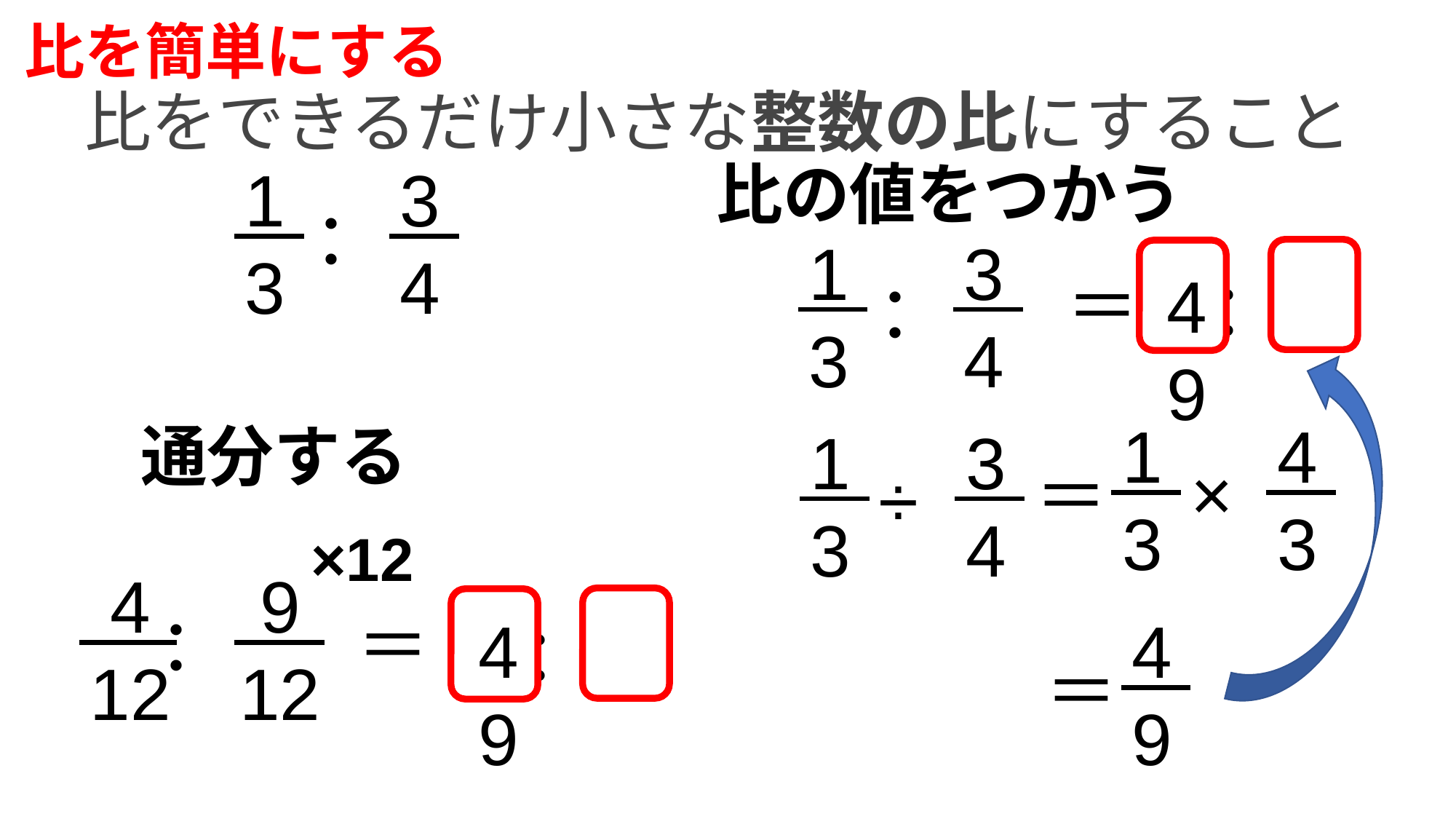

比を簡単にする
比をできるだけ小さな整数の比にすること
比の値をつかう
13
34
：
13
34
＝
：

4　9
：

13
43
13
34
×
＝
49
＝
÷
通分する
×12
 4
12
 9
12

：
＝
4　9
：